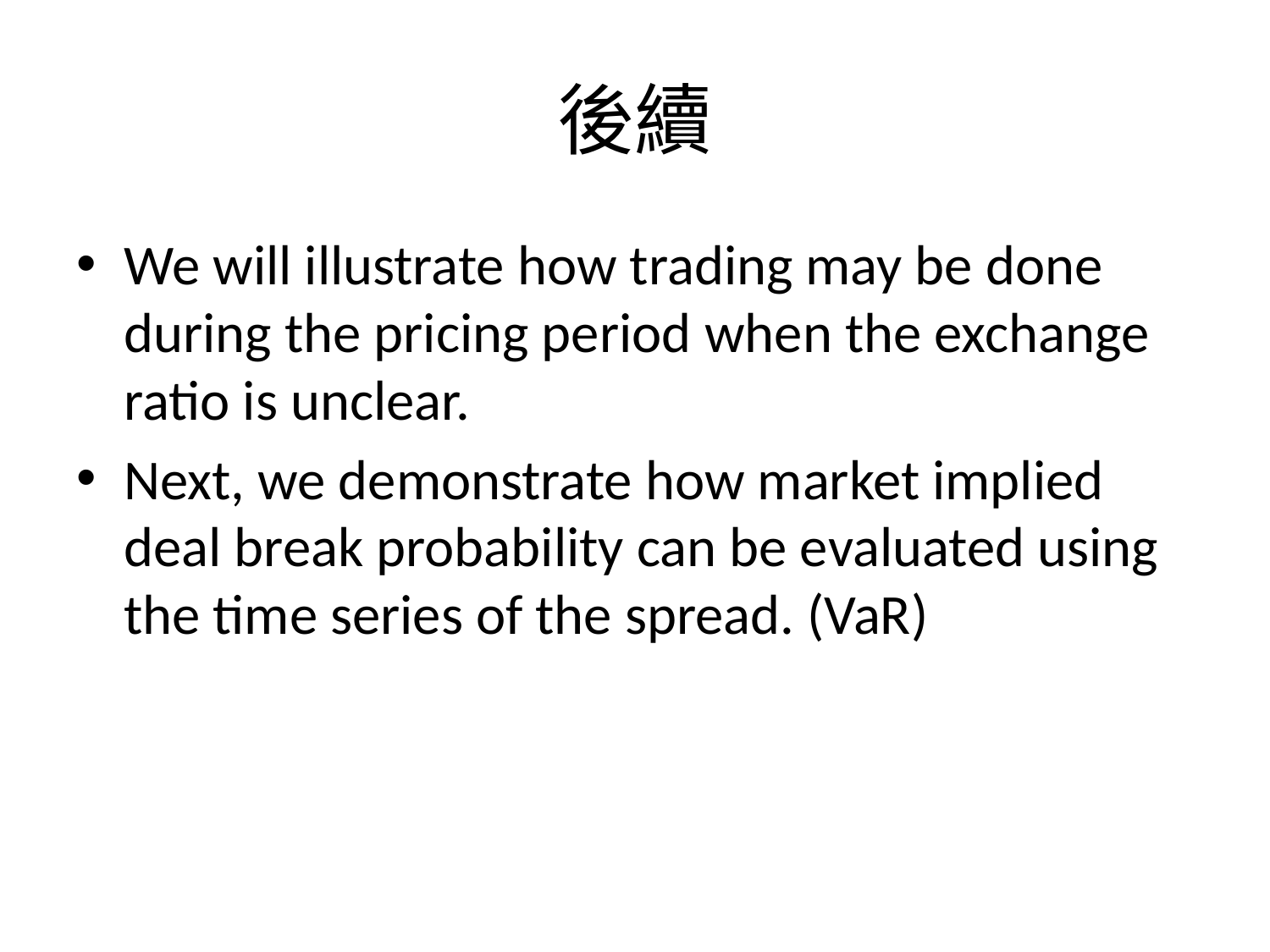

# 後續
We will illustrate how trading may be done during the pricing period when the exchange ratio is unclear.
Next, we demonstrate how market implied deal break probability can be evaluated using the time series of the spread. (VaR)